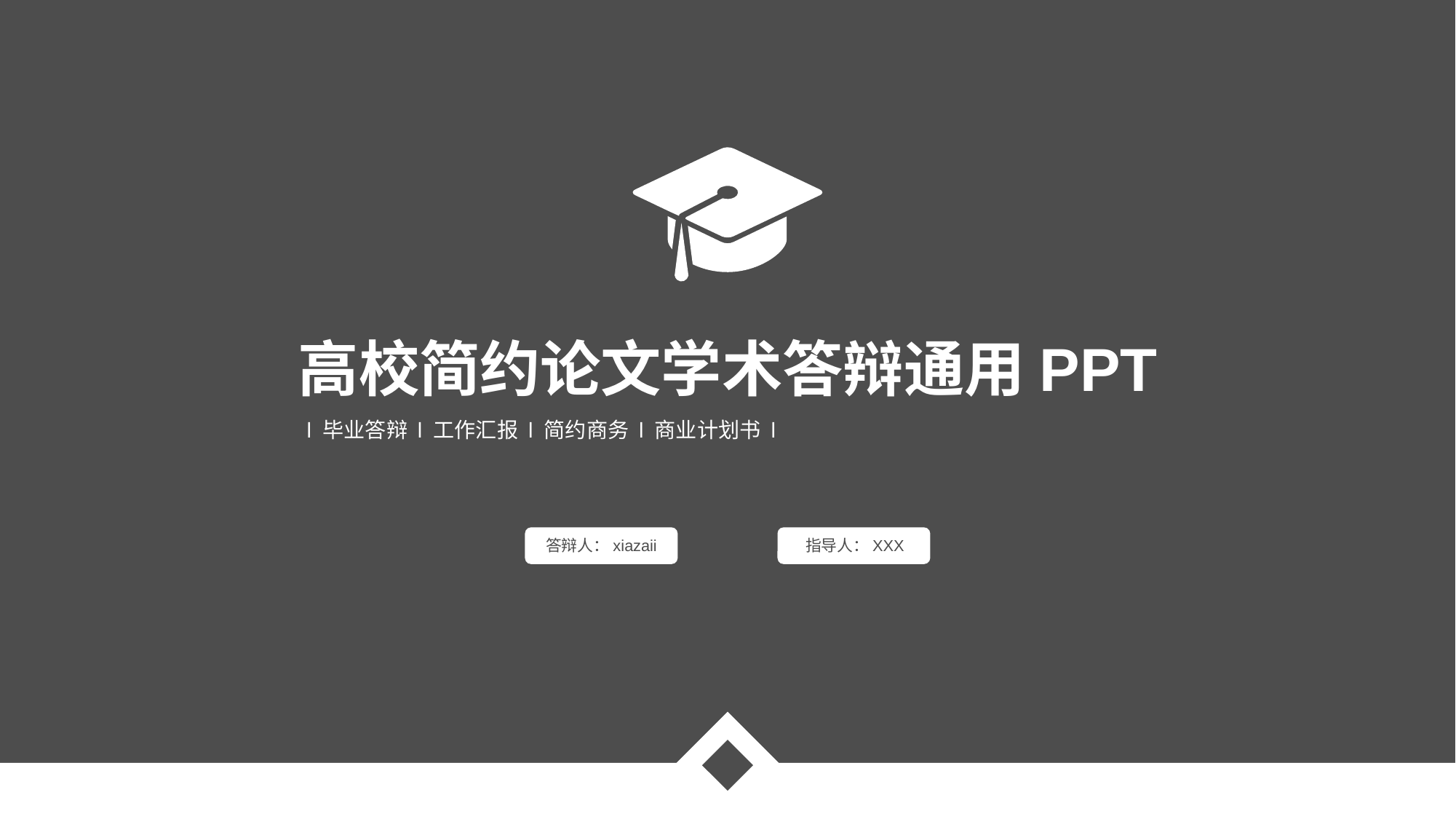

高校简约论文学术答辩通用PPT
l 毕业答辩 l 工作汇报 l 简约商务 l 商业计划书 l

答辩人：xiazaii
指导人：XXX